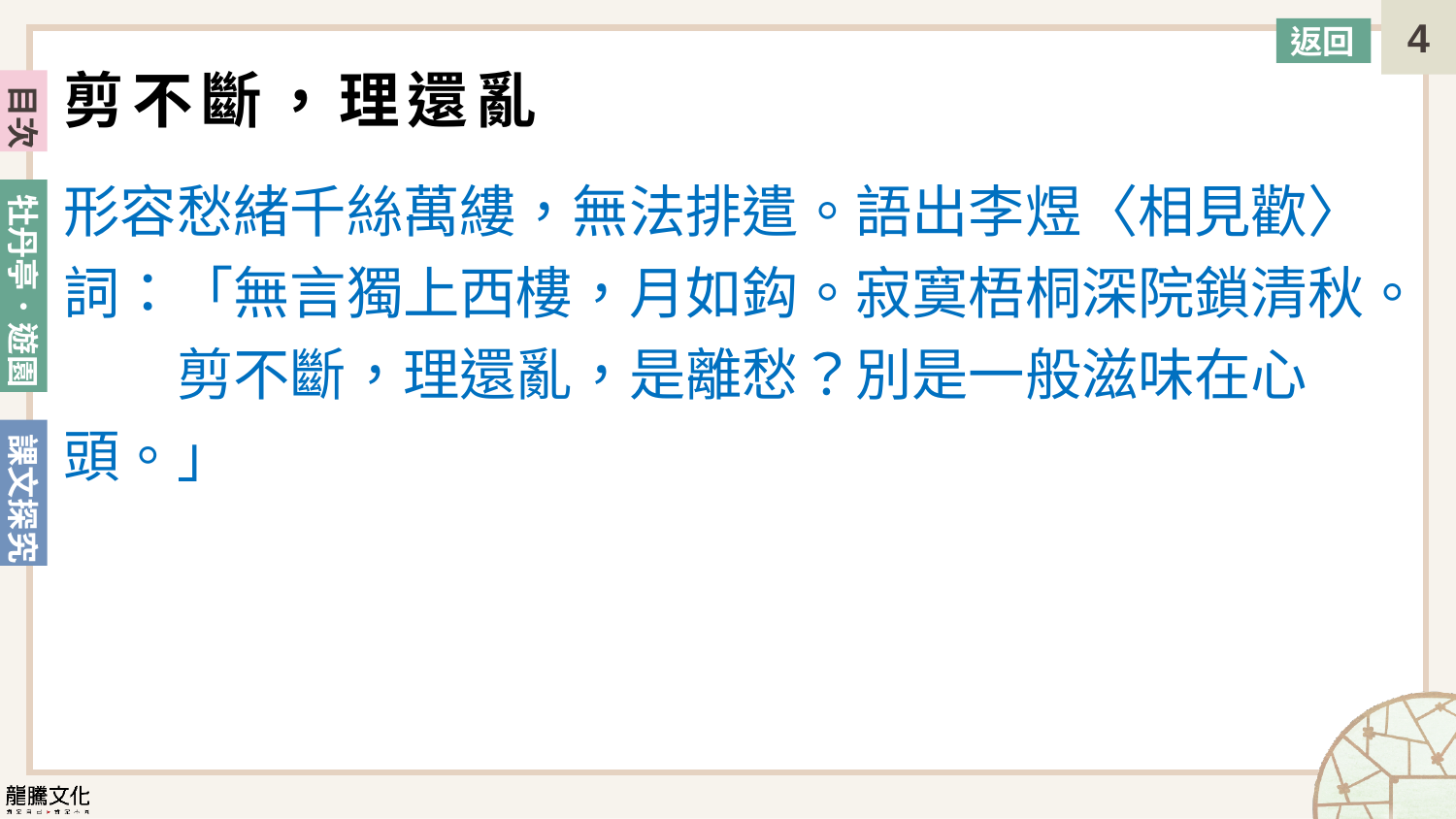

返回
剪不斷，理還亂
形容愁緒千絲萬縷，無法排遣。語出李煜〈相見歡〉詞：「無言獨上西樓，月如鈎。寂寞梧桐深院鎖清秋。　　剪不斷，理還亂，是離愁？別是一般滋味在心頭。」